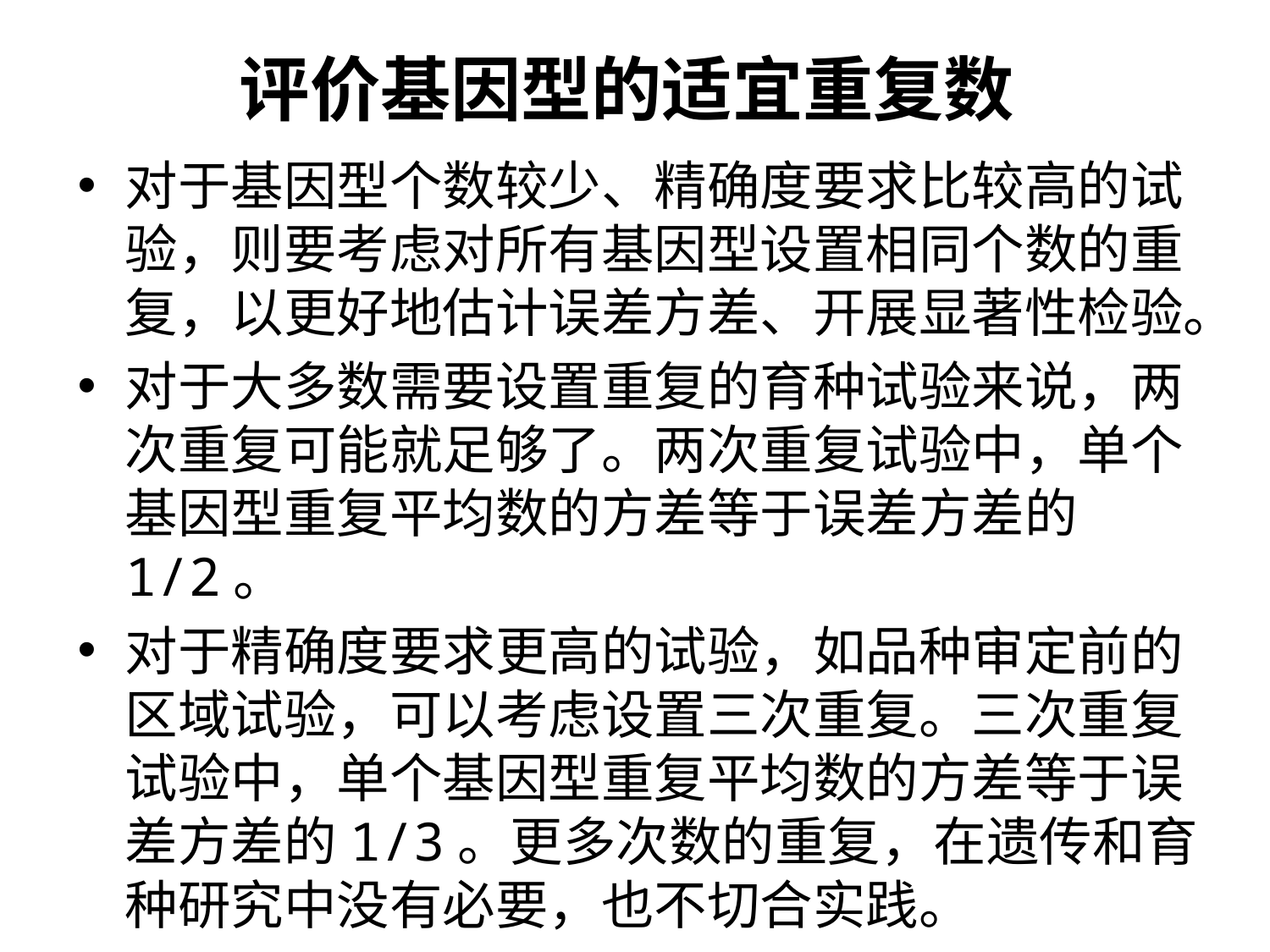

# 评价基因型的适宜重复数
对于基因型个数较少、精确度要求比较高的试验，则要考虑对所有基因型设置相同个数的重复，以更好地估计误差方差、开展显著性检验。
对于大多数需要设置重复的育种试验来说，两次重复可能就足够了。两次重复试验中，单个基因型重复平均数的方差等于误差方差的1/2。
对于精确度要求更高的试验，如品种审定前的区域试验，可以考虑设置三次重复。三次重复试验中，单个基因型重复平均数的方差等于误差方差的1/3。更多次数的重复，在遗传和育种研究中没有必要，也不切合实践。